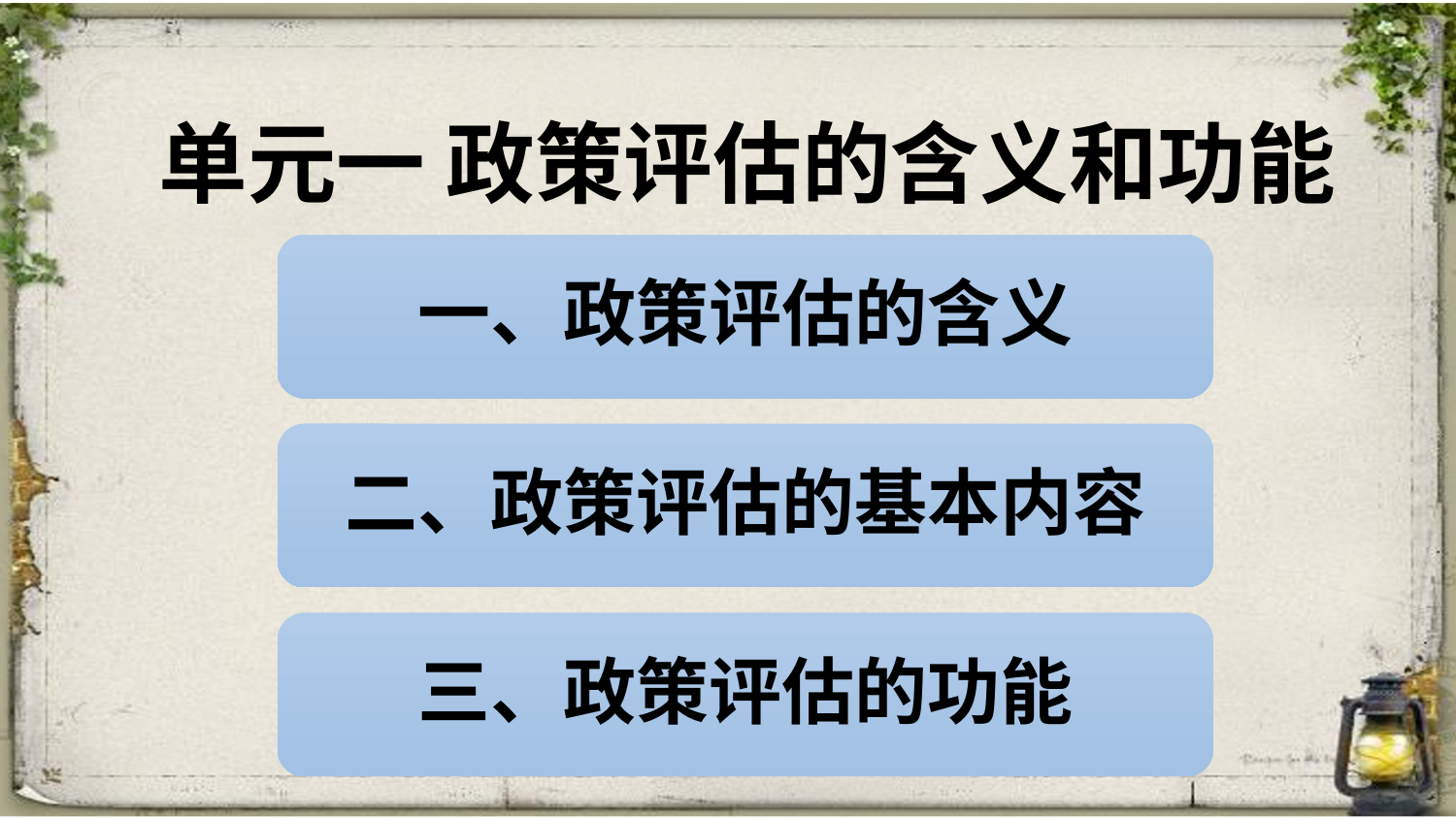

单元一 政策评估的含义和功能
一、政策评估的含义
二、政策评估的基本内容
三、政策评估的功能